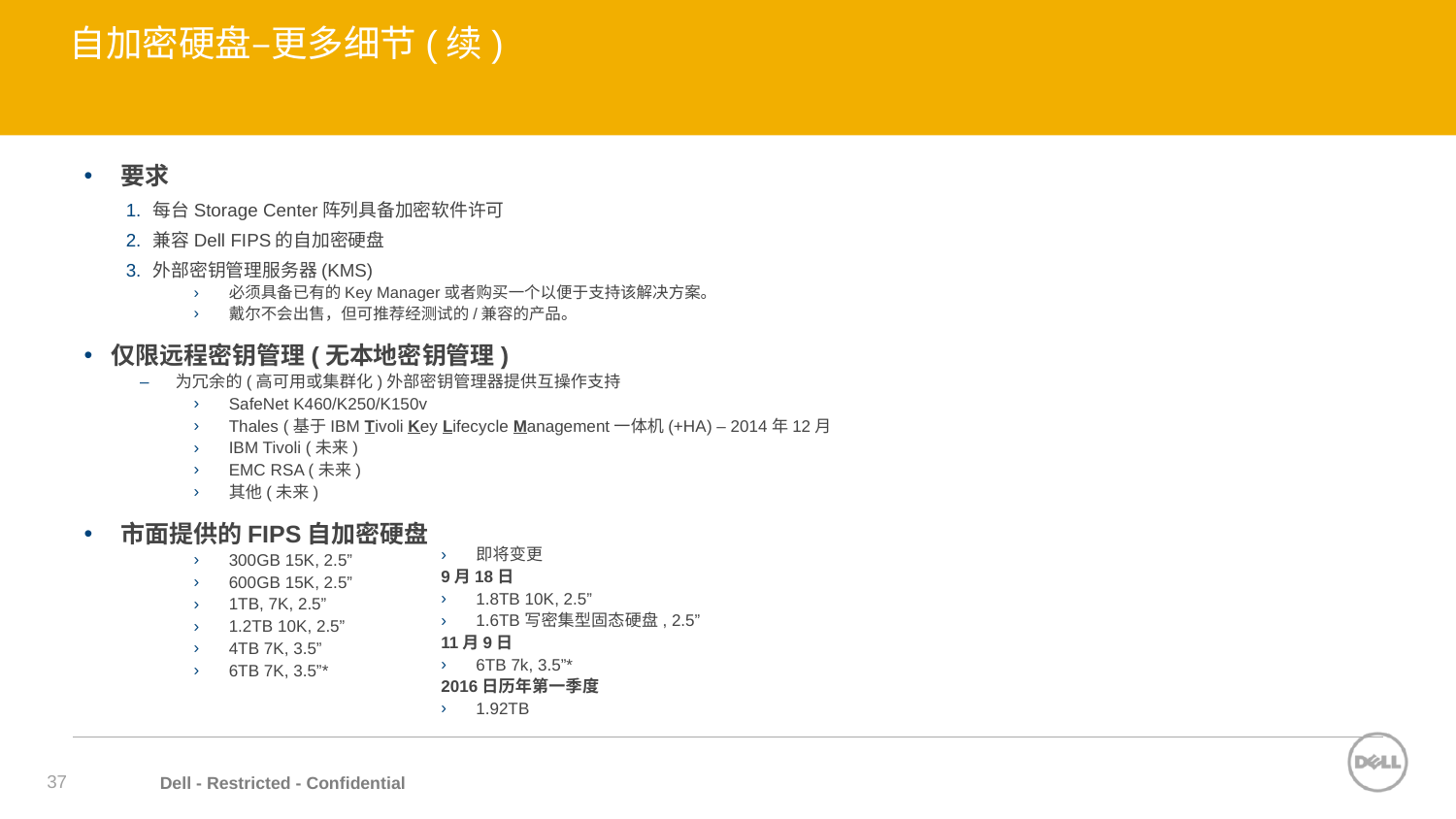

# 自加密硬盘–更多细节(续)
要求
每台Storage Center阵列具备加密软件许可
兼容Dell FIPS的自加密硬盘
外部密钥管理服务器(KMS)
必须具备已有的Key Manager或者购买一个以便于支持该解决方案。
戴尔不会出售，但可推荐经测试的/兼容的产品。
仅限远程密钥管理(无本地密钥管理)
为冗余的(高可用或集群化)外部密钥管理器提供互操作支持
SafeNet K460/K250/K150v
Thales (基于IBM Tivoli Key Lifecycle Management一体机(+HA) – 2014年12月
IBM Tivoli (未来)
EMC RSA (未来)
其他(未来)
市面提供的FIPS自加密硬盘
300GB 15K, 2.5”
600GB 15K, 2.5”
1TB, 7K, 2.5”
1.2TB 10K, 2.5”
4TB 7K, 3.5”
6TB 7K, 3.5”*

即将变更
9月18日
1.8TB 10K, 2.5”
1.6TB写密集型固态硬盘, 2.5”
11月9日
6TB 7k, 3.5”*
2016日历年第一季度
1.92TB